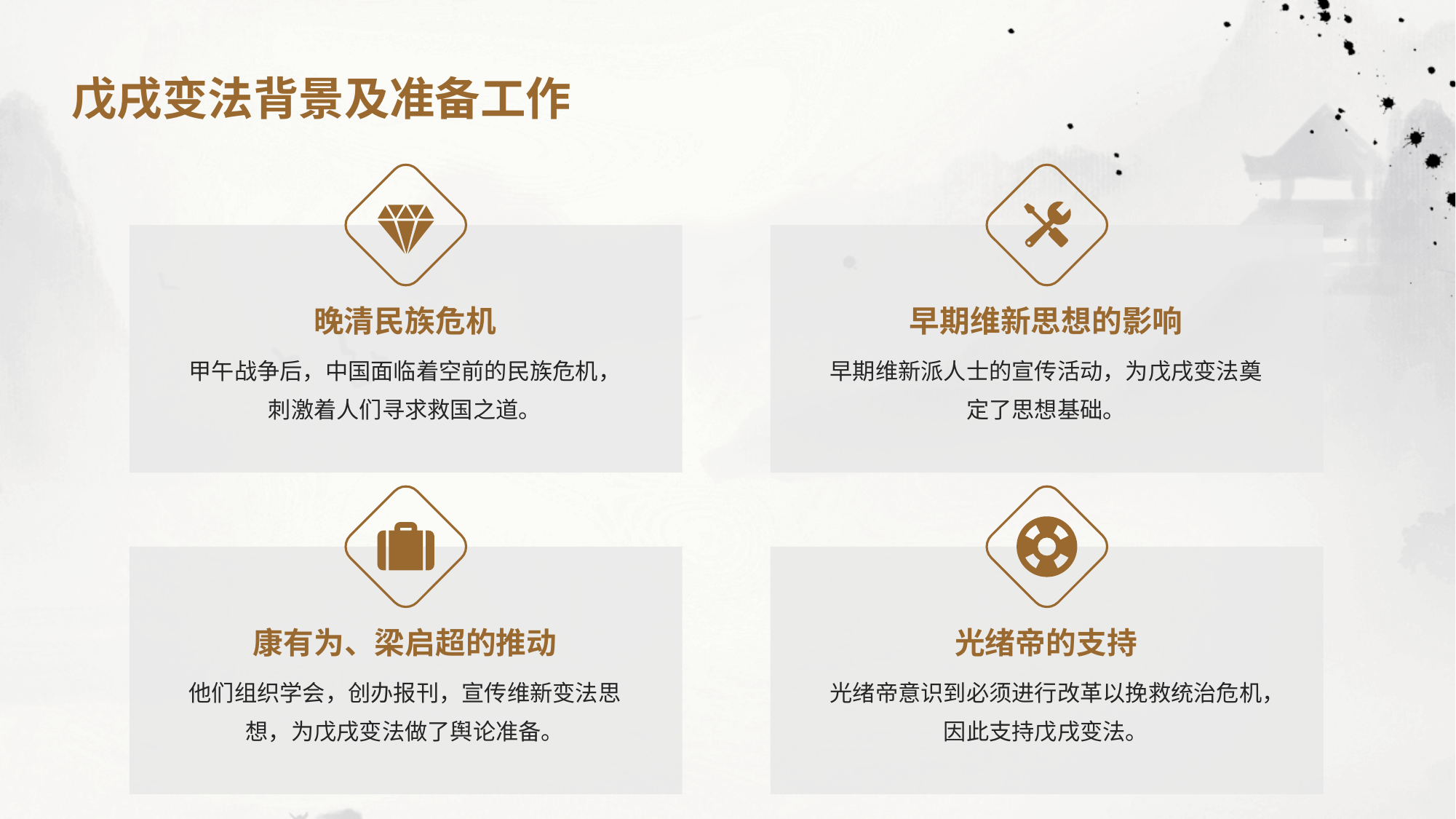

戊戌变法背景及准备工作

晚清民族危机
早期维新思想的影响
甲午战争后，中国面临着空前的民族危机，刺激着人们寻求救国之道。
早期维新派人士的宣传活动，为戊戌变法奠定了思想基础。

康有为、梁启超的推动
光绪帝的支持
他们组织学会，创办报刊，宣传维新变法思想，为戊戌变法做了舆论准备。
光绪帝意识到必须进行改革以挽救统治危机，因此支持戊戌变法。